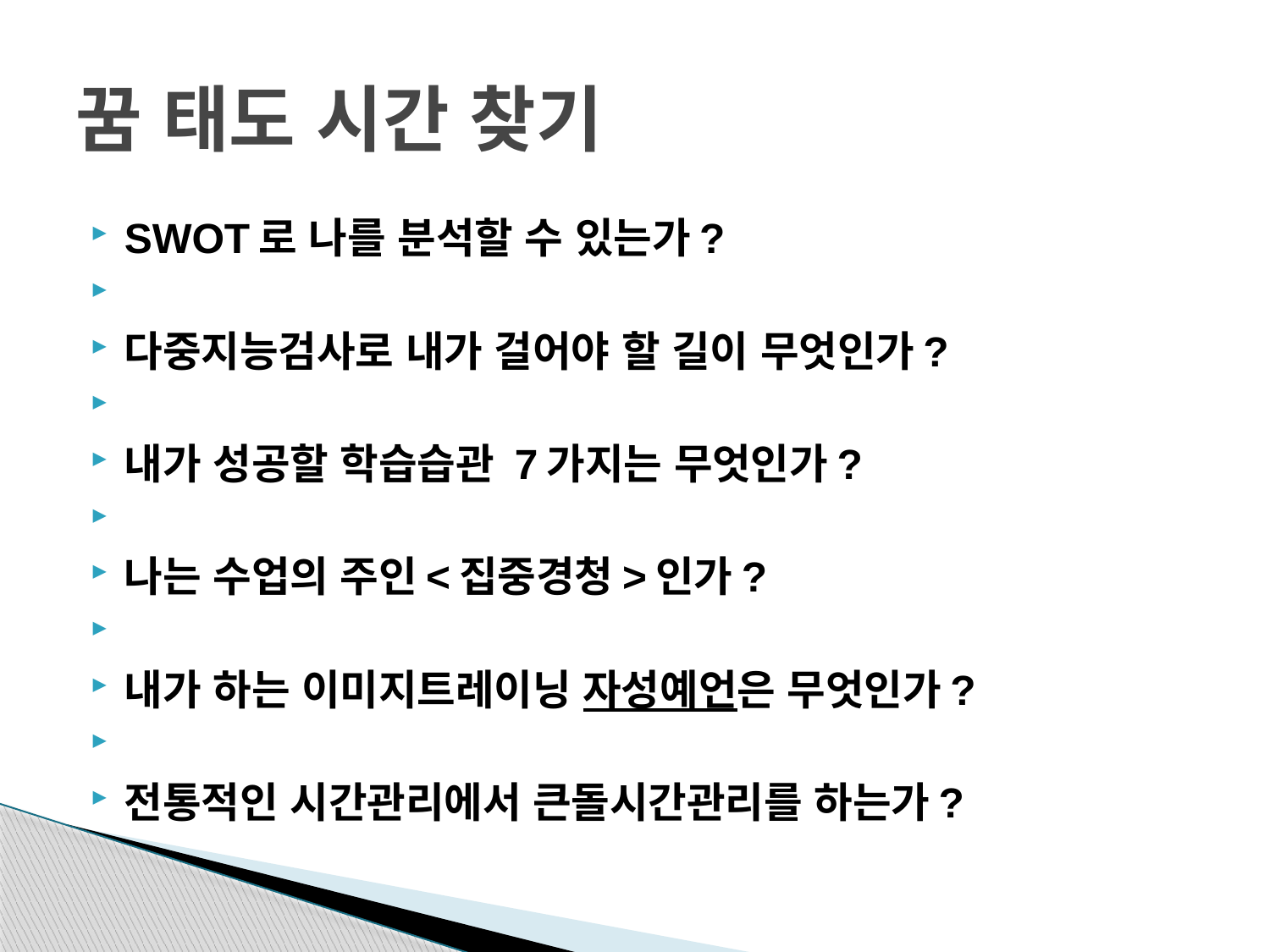

# 꿈 태도 시간 찾기
SWOT로 나를 분석할 수 있는가?

다중지능검사로 내가 걸어야 할 길이 무엇인가?

내가 성공할 학습습관 7가지는 무엇인가?

나는 수업의 주인<집중경청>인가?

내가 하는 이미지트레이닝 자성예언은 무엇인가?

전통적인 시간관리에서 큰돌시간관리를 하는가?